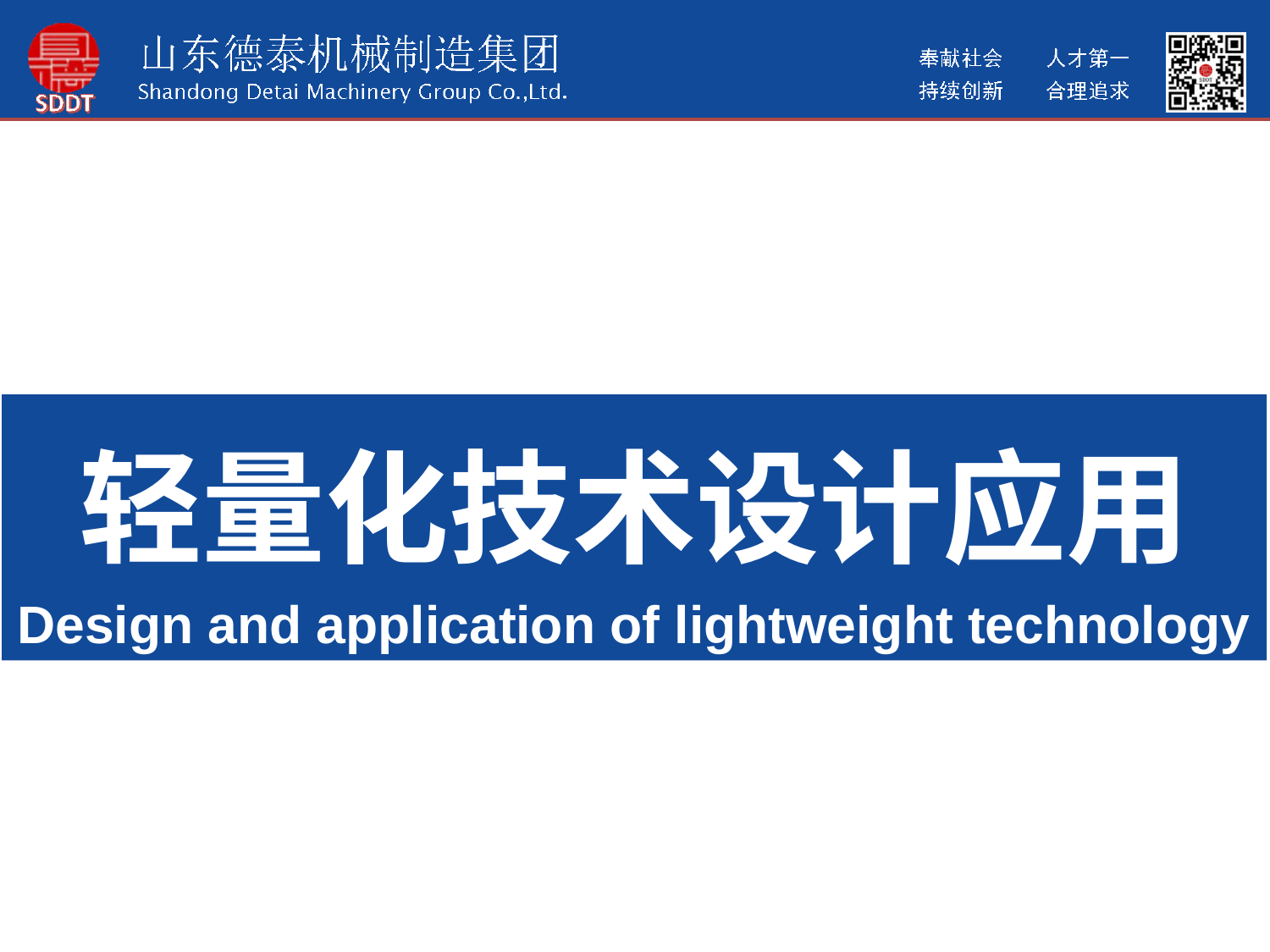

轻量化技术设计应用
Design and application of lightweight technology